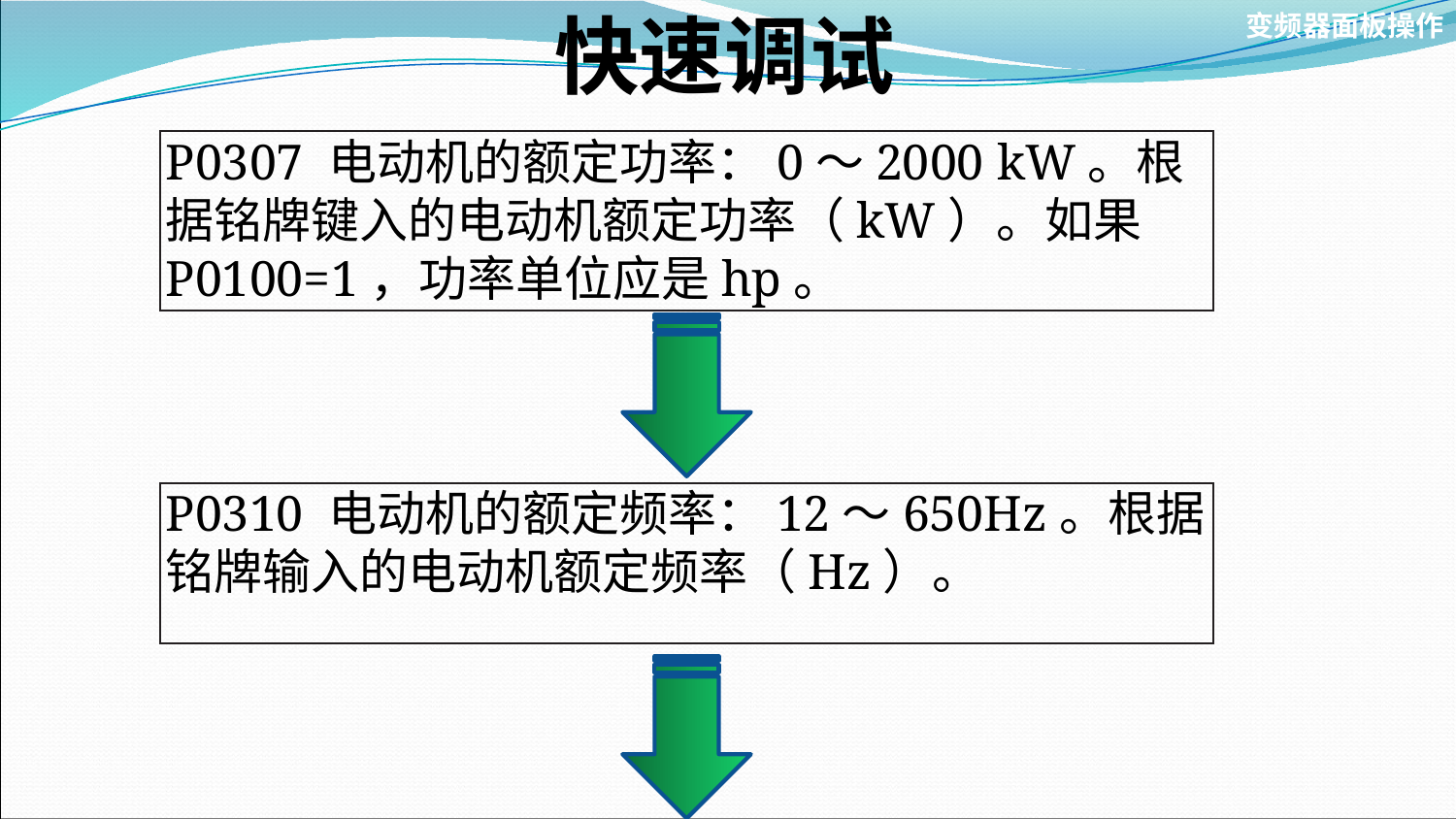

快速调试
变频器面板操作
P0307 电动机的额定功率：0～2000 kW。根据铭牌键入的电动机额定功率（kW）。如果P0100=1，功率单位应是hp。

P0310 电动机的额定频率：12～650Hz。根据铭牌输入的电动机额定频率（Hz）。

10